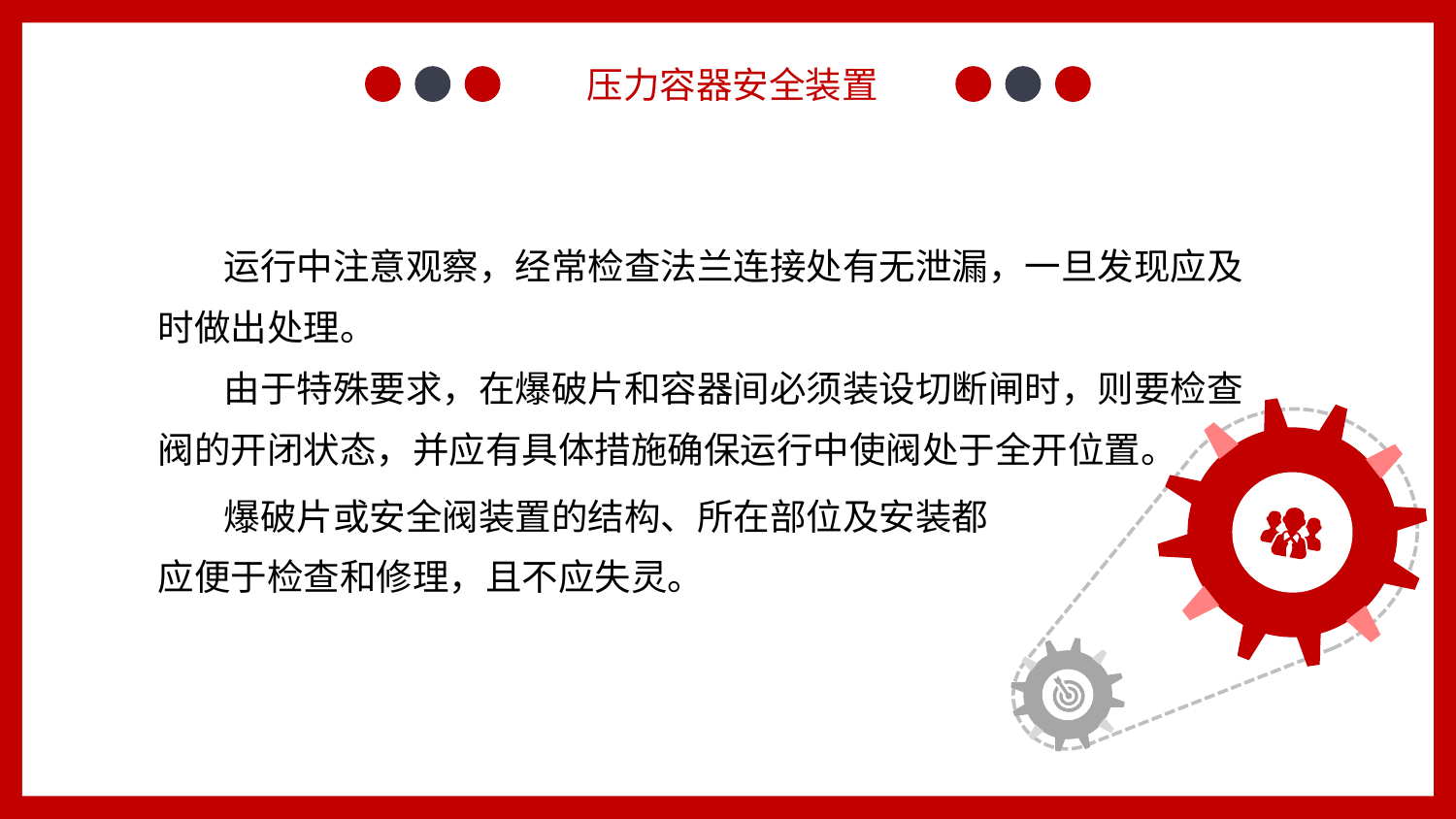

压力容器安全装置

       运行中注意观察，经常检查法兰连接处有无泄漏，一旦发现应及时做出处理。
       由于特殊要求，在爆破片和容器间必须装设切断闸时，则要检查阀的开闭状态，并应有具体措施确保运行中使阀处于全开位置。

       爆破片或安全阀装置的结构、所在部位及安装都应便于检查和修理，且不应失灵。